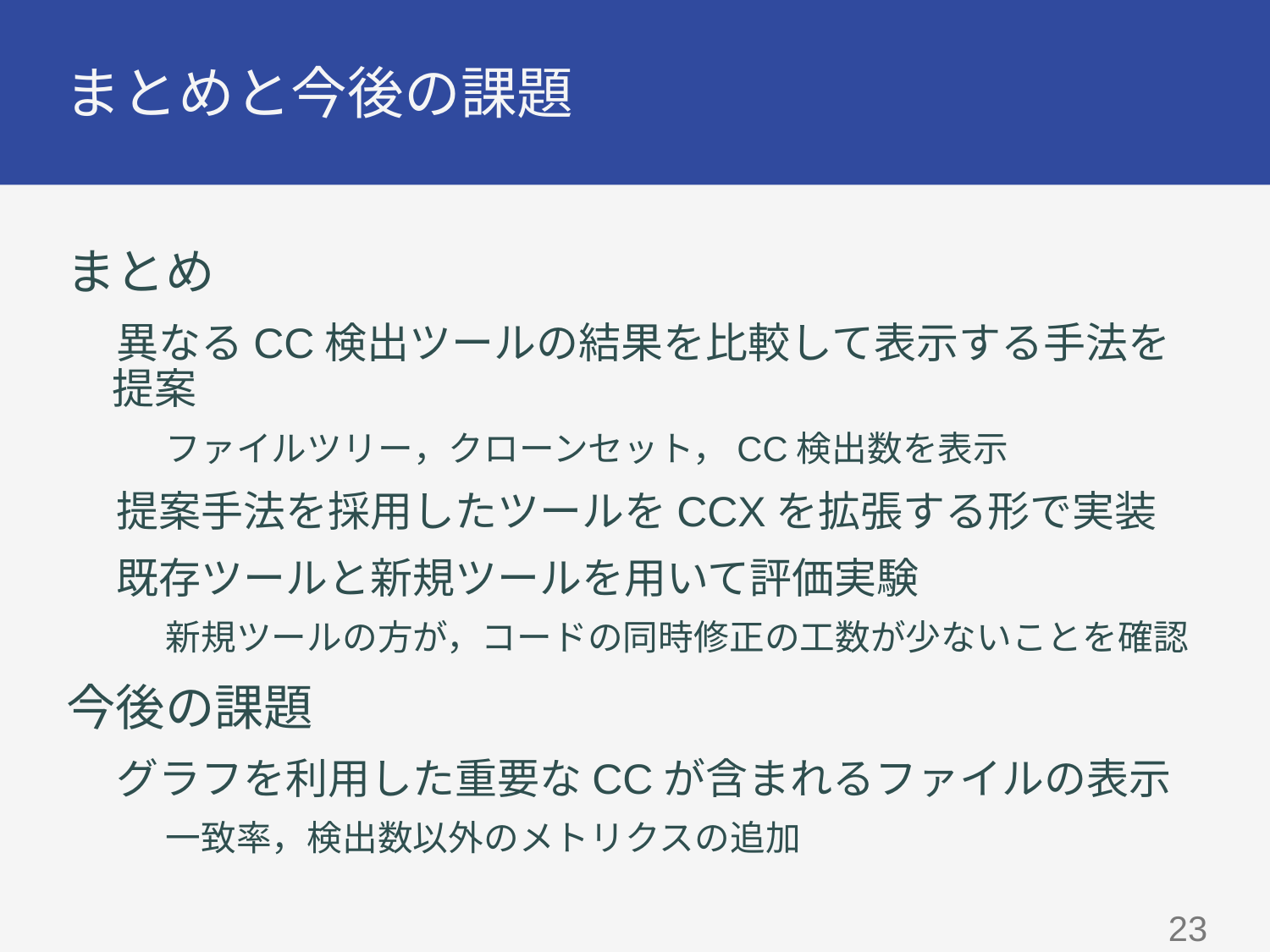

# まとめと今後の課題
まとめ
異なるCC検出ツールの結果を比較して表示する手法を提案
ファイルツリー，クローンセット，CC検出数を表示
提案手法を採用したツールをCCXを拡張する形で実装
既存ツールと新規ツールを用いて評価実験
新規ツールの方が，コードの同時修正の工数が少ないことを確認
今後の課題
グラフを利用した重要なCCが含まれるファイルの表示
一致率，検出数以外のメトリクスの追加
23